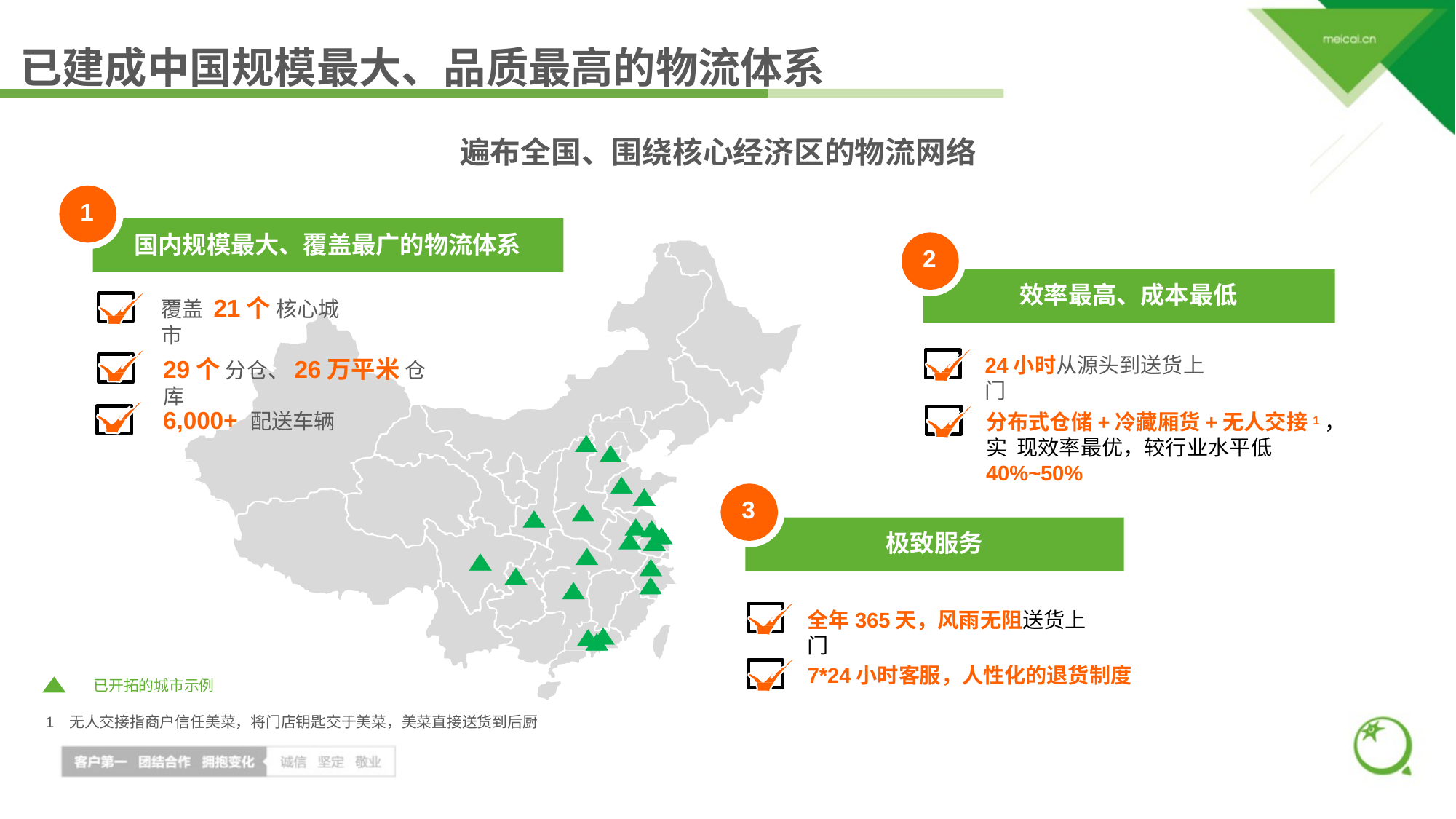

# 已建成中国规模最大、品质最高的物流体系
遍布全国、围绕核心经济区的物流网络
1

国内规模最大、覆盖最广的物流体系

2

效率最高、成本最低

覆盖 21个 核心城市

24小时从源头到送货上门
29个 分仓、26万平米 仓库

6,000+ 配送车辆

分布式仓储+冷藏厢货+无人交接1，实  现效率最优，较行业水平低40%~50%

3
极致服务

全年365天，风雨无阻送货上门

7*24小时客服，人性化的退货制度
已开拓的城市示例

1  无人交接指商户信任美菜，将门店钥匙交于美菜，美菜直接送货到后厨

7